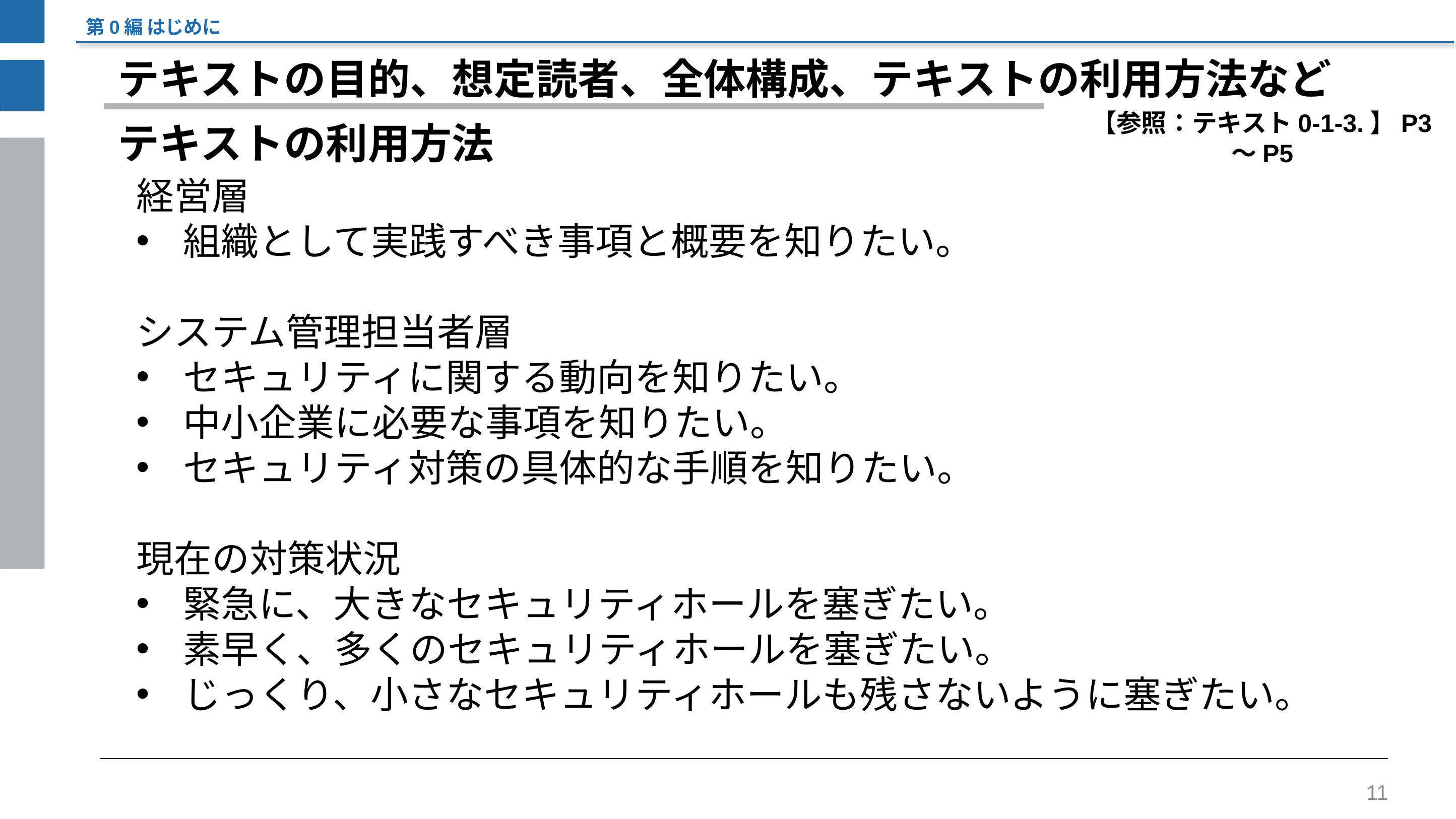

第0編 はじめに
テキストの目的、想定読者、全体構成、テキストの利用方法など
【参照：テキスト0-1-3.】P3～P5
テキストの利用方法
経営層
組織として実践すべき事項と概要を知りたい。

システム管理担当者層
セキュリティに関する動向を知りたい。
中小企業に必要な事項を知りたい。
セキュリティ対策の具体的な手順を知りたい。

現在の対策状況
緊急に、大きなセキュリティホールを塞ぎたい。
素早く、多くのセキュリティホールを塞ぎたい。
じっくり、小さなセキュリティホールも残さないように塞ぎたい。

11